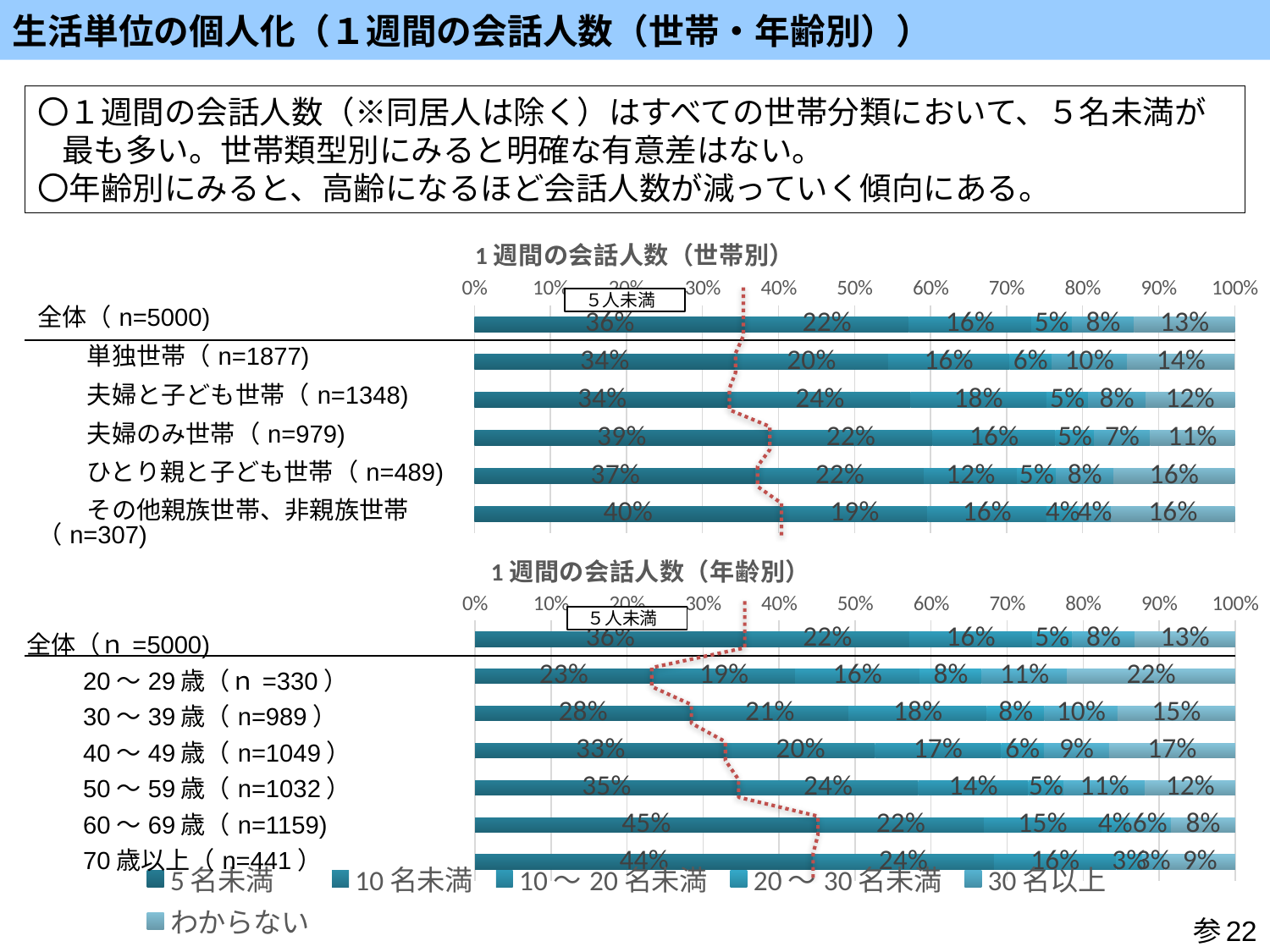

生活単位の個人化（１週間の会話人数（世帯・年齢別））
〇１週間の会話人数（※同居人は除く）はすべての世帯分類において、５名未満が最も多い。世帯類型別にみると明確な有意差はない。
〇年齢別にみると、高齢になるほど会話人数が減っていく傾向にある。

### Chart: 1週間の会話人数（世帯別）

| Category | 5名未満 | 10名未満 | 10～20名未満 | 20～30名未満 | 30名以上 | わからない |
|---|---|---|---|---|---|---|
| 全体 | 0.3558 | 0.2154 | 0.1614 | 0.0532 | 0.082 | 0.1322 |
| 単独世帯（N=1877) | 0.3425679275439531 | 0.20138518913159298 | 0.15982951518380395 | 0.0554075652637187 | 0.09909429941395845 | 0.14171550346297282 |
| 夫婦と子ども世帯（N=1348) | 0.3353115727002967 | 0.2381305637982196 | 0.17878338278931752 | 0.05489614243323442 | 0.07566765578635015 | 0.1172106824925816 |
| 夫婦のみ世帯（N=979) | 0.3871297242083759 | 0.21552604698672115 | 0.16138917262512767 | 0.05107252298263534 | 0.0735444330949949 | 0.11133810010214505 |
| ひとり親と子ども世帯（N=489) | 0.37014314928425357 | 0.22085889570552147 | 0.12269938650306748 | 0.05112474437627812 | 0.07566462167689161 | 0.15950920245398773 |
| その他親族世帯、非親族世帯（N=307) | 0.40390879478827363 | 0.19218241042345277 | 0.1563517915309446 | 0.04234527687296417 | 0.04234527687296417 | 0.16286644951140064 |
５人未満

| 全体（n=5000) |
| --- |
| 単独世帯（n=1877) |
| 夫婦と子ども世帯（n=1348) |
| 夫婦のみ世帯（n=979) |
| ひとり親と子ども世帯（n=489) |
| その他親族世帯、非親族世帯（n=307) |

### Chart: 1週間の会話人数（年齢別）

| Category | 5名未満 | 10名未満 | 10～20名未満 | 20～30名未満 | 30名以上 | わからない |
|---|---|---|---|---|---|---|
| 全体 | 0.3558 | 0.2154 | 0.1614 | 0.0532 | 0.082 | 0.1322 |
| 20～29歳 | 0.23333333333333334 | 0.18787878787878787 | 0.16363636363636364 | 0.08181818181818182 | 0.11212121212121212 | 0.22121212121212122 |
| 30～39歳 | 0.28412537917087965 | 0.20728008088978767 | 0.1820020222446916 | 0.07583417593528817 | 0.09605662285136501 | 0.15470171890798787 |
| 40～49歳 | 0.32983794089609153 | 0.19637750238322213 | 0.16587225929456625 | 0.05624404194470925 | 0.08579599618684461 | 0.16587225929456625 |
| 50～59歳 | 0.34593023255813954 | 0.2374031007751938 | 0.14437984496124032 | 0.046511627906976744 | 0.10755813953488372 | 0.1182170542635659 |
| 60～69歳 | 0.45038826574633306 | 0.2191544434857636 | 0.1544434857635893 | 0.0362381363244176 | 0.055220017256255395 | 0.08455565142364108 |
| 70歳以上 | 0.4444444444444444 | 0.23809523809523808 | 0.16099773242630386 | 0.034013605442176874 | 0.02947845804988662 | 0.09297052154195011 |
５人未満

| 全体（ｎ=5000) |
| --- |
| 20～29歳（ｎ=330） |
| 30～39歳（n=989） |
| 40～49歳（n=1049） |
| 50～59歳（n=1032） |
| 60～69歳（n=1159) |
| 70歳以上（n=441） |
参
22